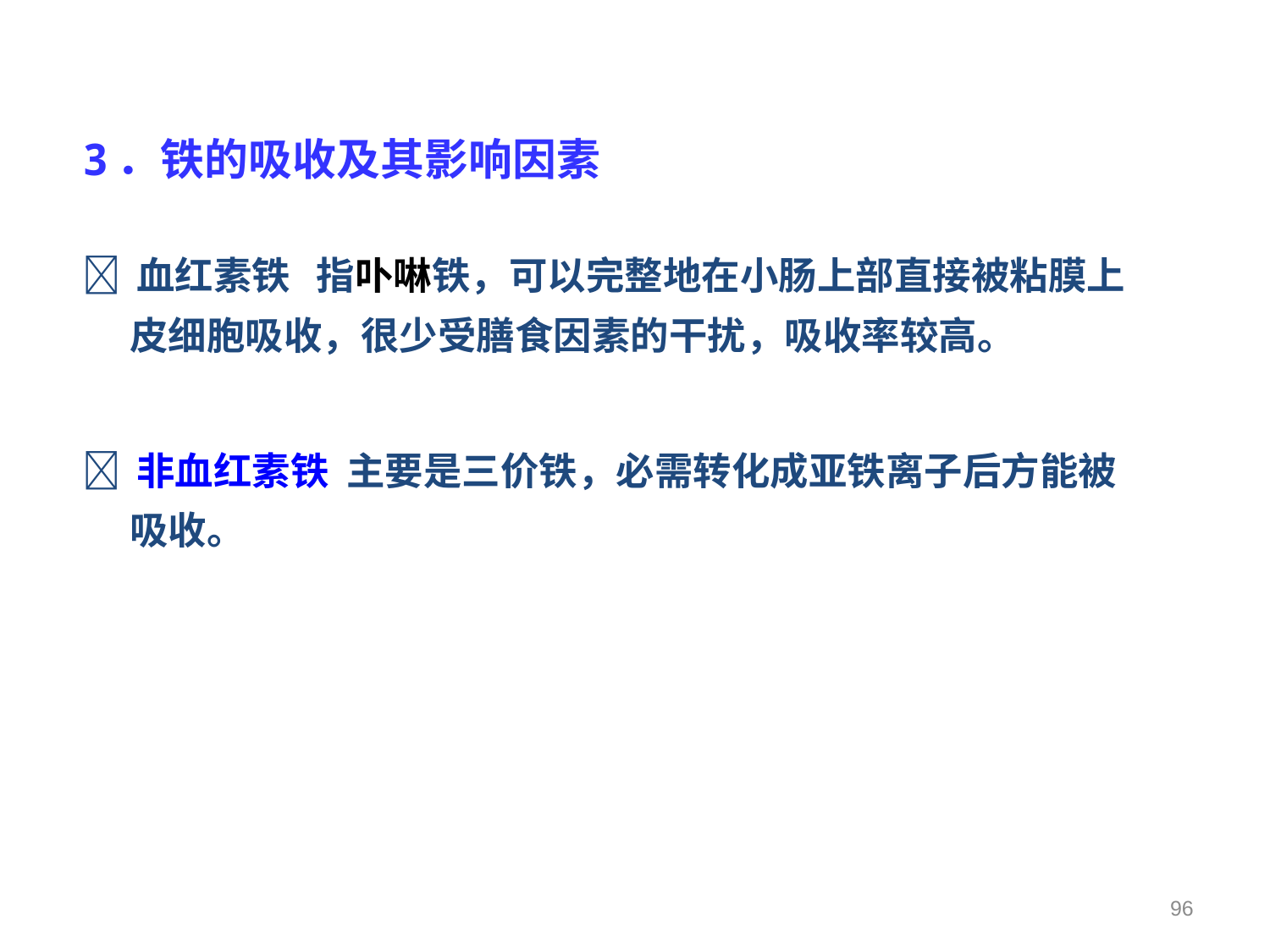

#
3．铁的吸收及其影响因素
• 血红素铁   指卟啉铁，可以完整地在小肠上部直接被粘膜上皮细胞吸收，很少受膳食因素的干扰，吸收率较高。

• 非血红素铁  主要是三价铁，必需转化成亚铁离子后方能被吸收。
96